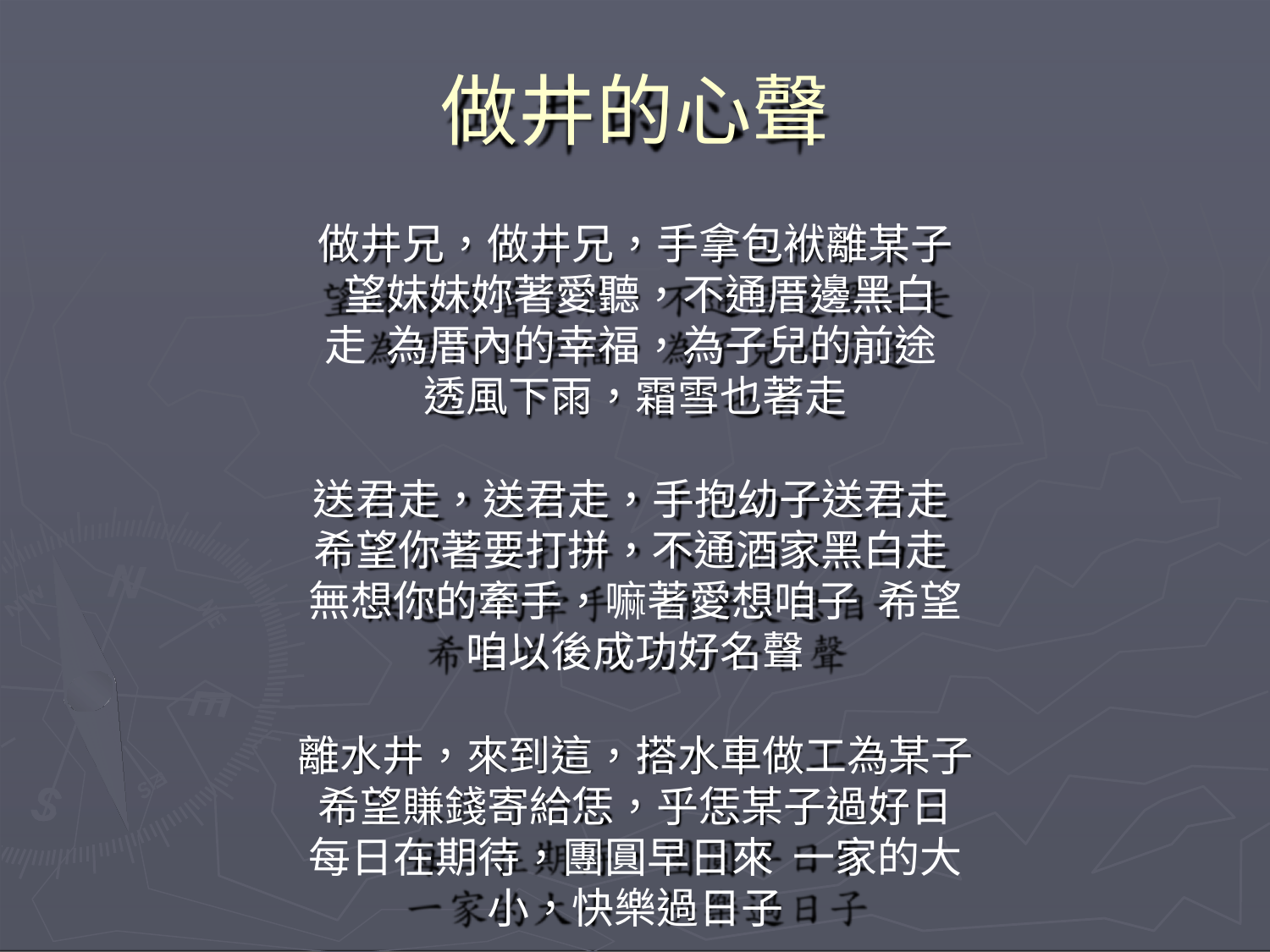

# 做井的心聲

做井兄，做井兄，手拿包袱離某子  望妹妹妳著愛聽，不通厝邊黑白走  為厝內的幸福，為子兒的前途  透風下雨，霜雪也著走

送君走，送君走，手抱幼子送君走  希望你著要打拼，不通酒家黑白走  無想你的牽手，嘛著愛想咱子  希望咱以後成功好名聲

離水井，來到這，搭水車做工為某子  希望賺錢寄給恁，乎恁某子過好日  每日在期待，團圓早日來  一家的大小，快樂過日子